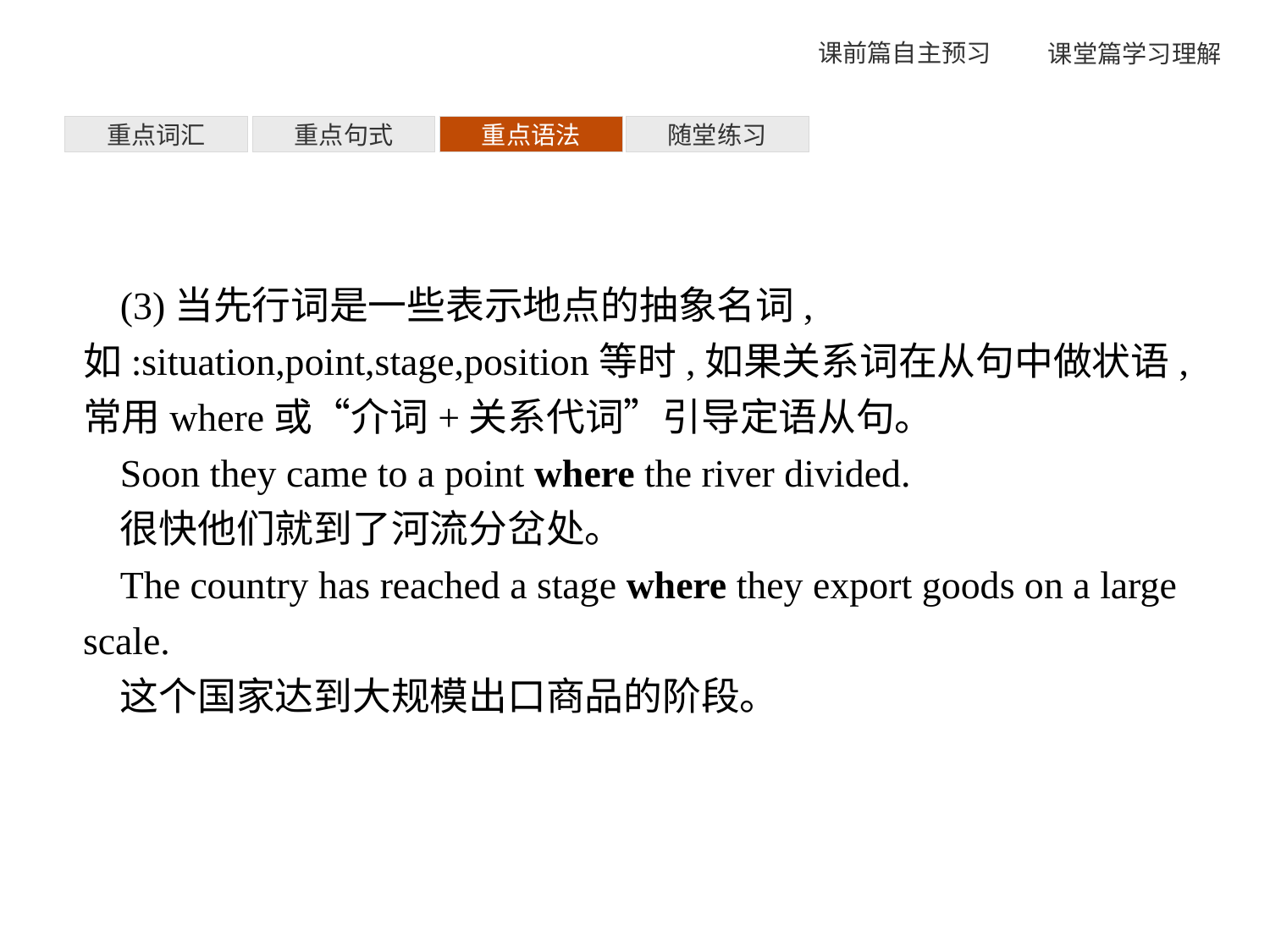

重点词汇
重点句式
重点语法
随堂练习
(3)当先行词是一些表示地点的抽象名词,如:situation,point,stage,position等时,如果关系词在从句中做状语,常用where或“介词+关系代词”引导定语从句。
Soon they came to a point where the river divided.
很快他们就到了河流分岔处。
The country has reached a stage where they export goods on a large scale.
这个国家达到大规模出口商品的阶段。